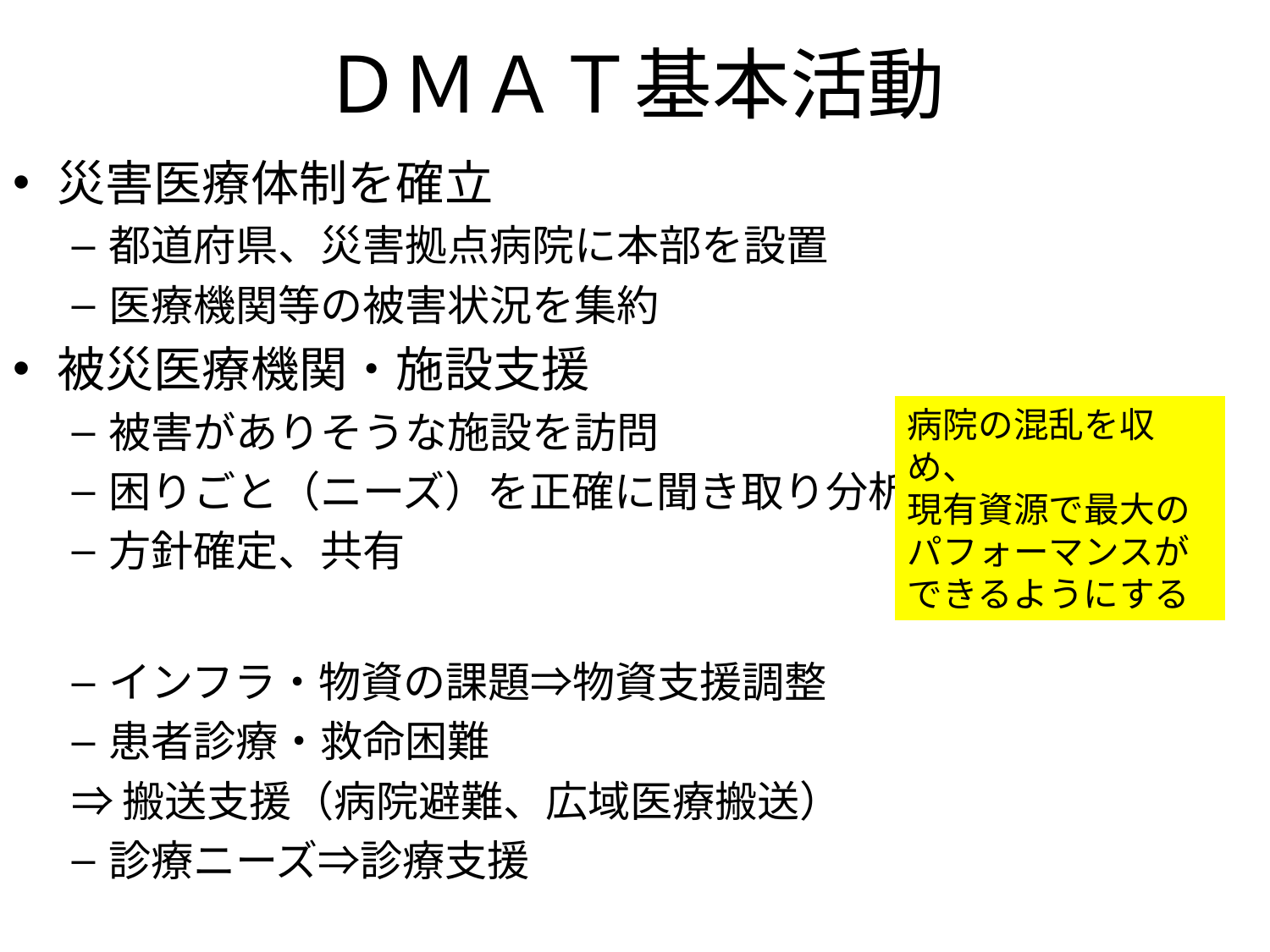

# ＤＭＡＴ基本活動
災害医療体制を確立
都道府県、災害拠点病院に本部を設置
医療機関等の被害状況を集約
被災医療機関・施設支援
被害がありそうな施設を訪問
困りごと（ニーズ）を正確に聞き取り分析
方針確定、共有

インフラ・物資の課題⇒物資支援調整
患者診療・救命困難
	⇒搬送支援（病院避難、広域医療搬送）
診療ニーズ⇒診療支援

病院の混乱を収め、
現有資源で最大のパフォーマンスができるようにする